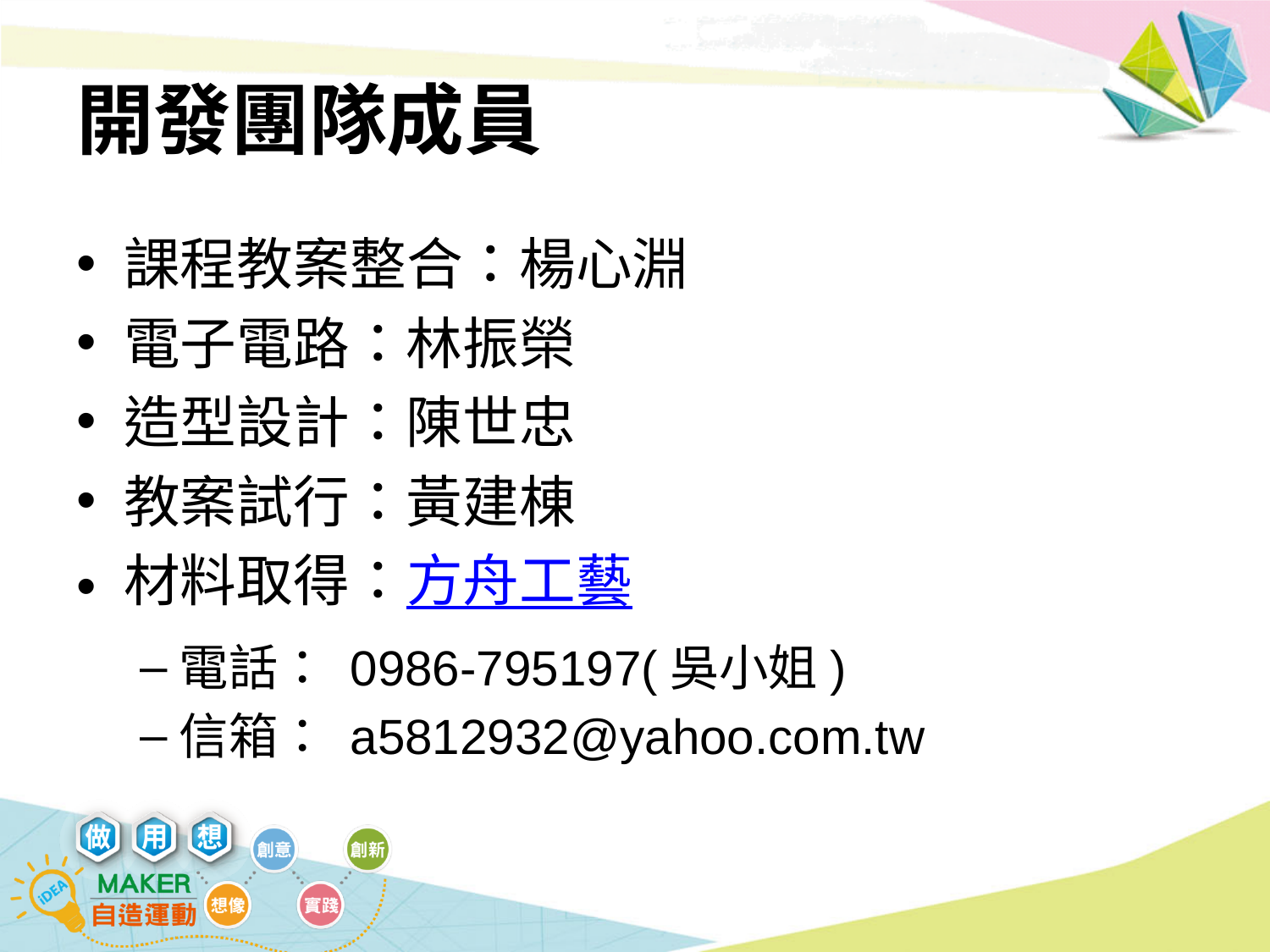

# 開發團隊成員
課程教案整合：楊心淵
電子電路：林振榮
造型設計：陳世忠
教案試行：黃建棟
材料取得：方舟工藝
電話： 0986-795197(吳小姐)
信箱： a5812932@yahoo.com.tw